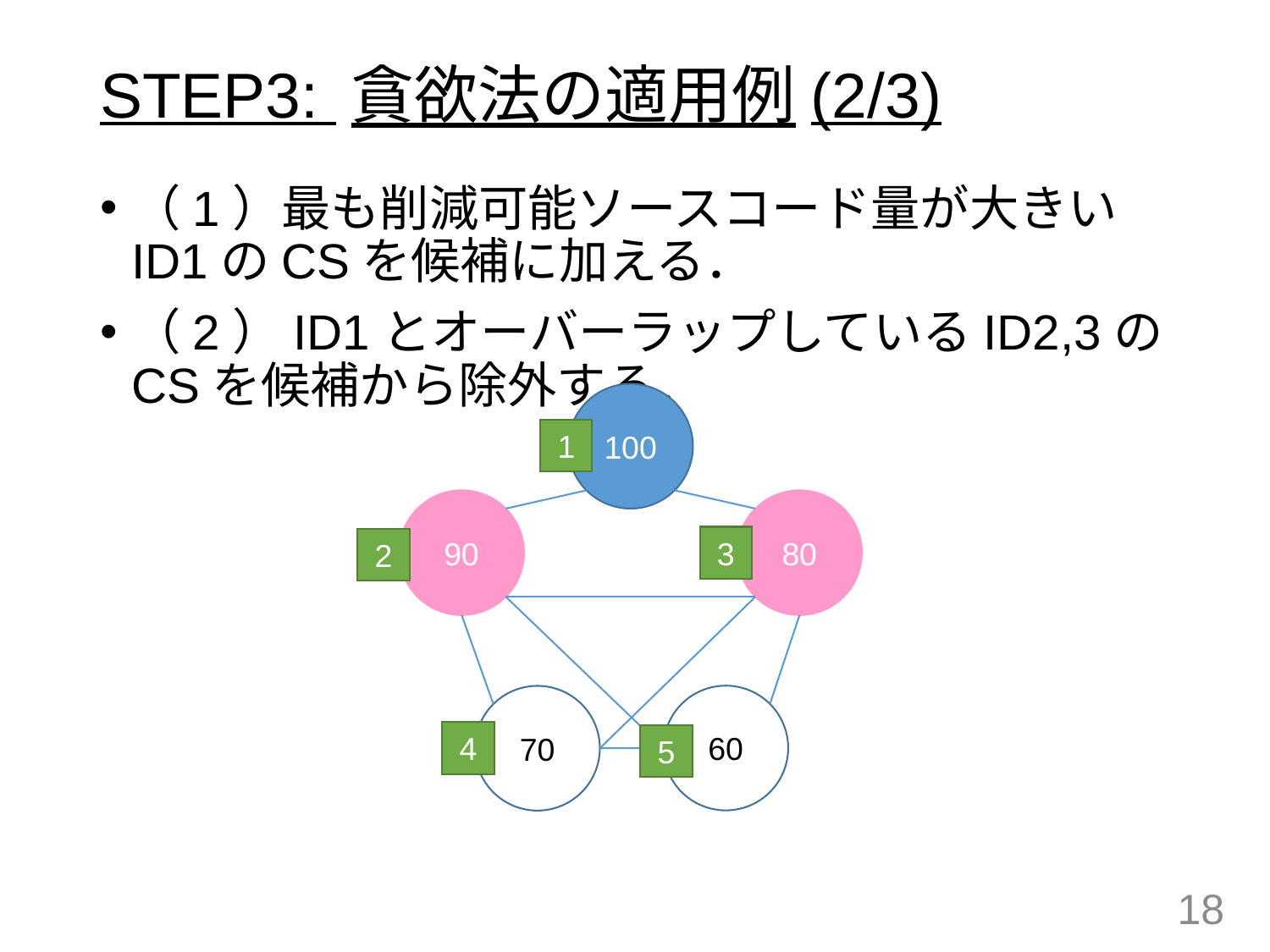

# STEP3: 貪欲法の適用例(2/3)
（1）最も削減可能ソースコード量が大きいID1のCSを候補に加える．
（2）ID1とオーバーラップしているID2,3のCSを候補から除外する．
100
1
90
80
3
2
60
70
4
5
18